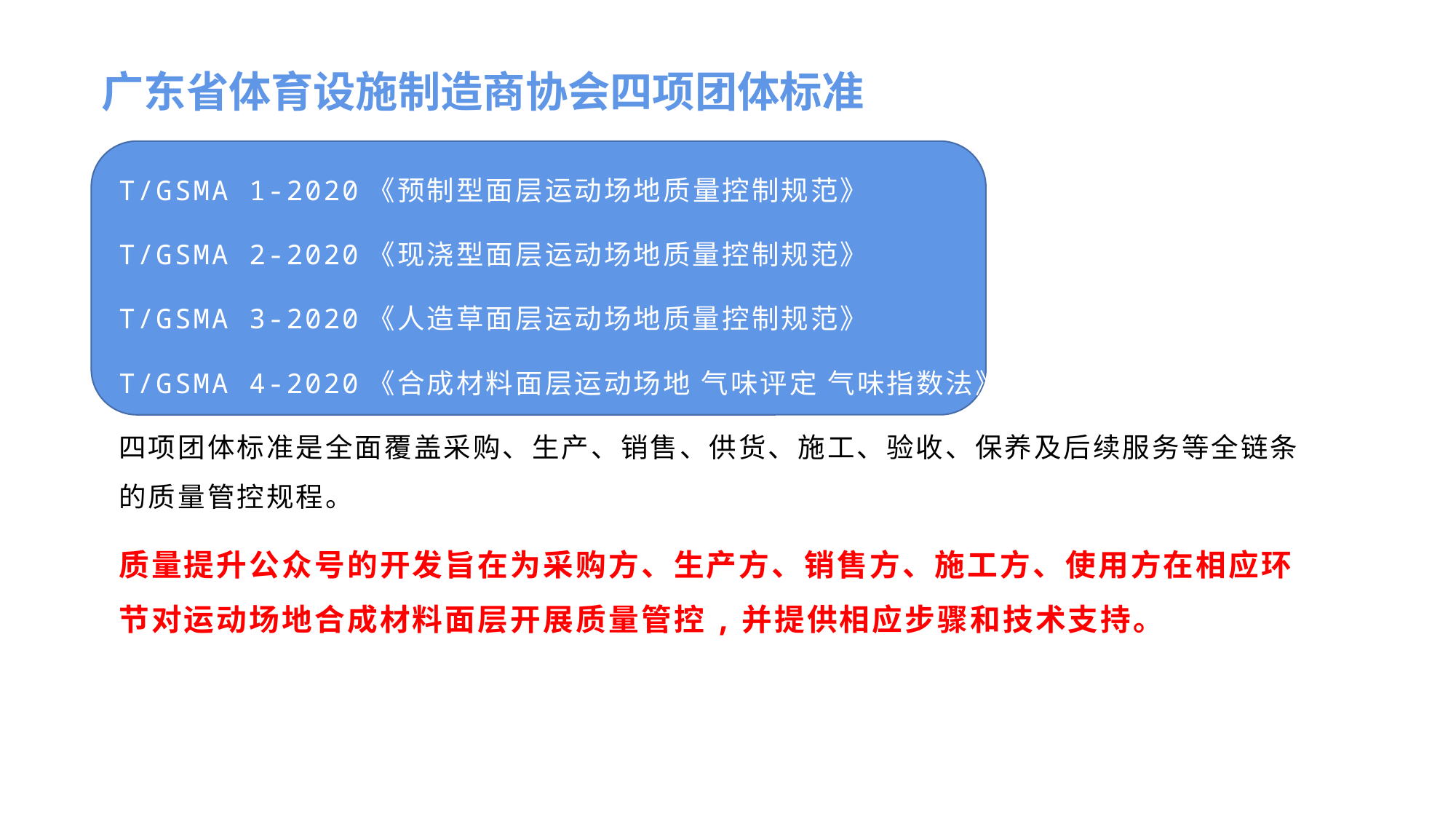

广东省体育设施制造商协会四项团体标准

T/GSMA 1-2020《预制型面层运动场地质量控制规范》
T/GSMA 2-2020《现浇型面层运动场地质量控制规范》
T/GSMA 3-2020《人造草面层运动场地质量控制规范》
T/GSMA 4-2020《合成材料面层运动场地 气味评定 气味指数法》
四项团体标准是全面覆盖采购、生产、销售、供货、施工、验收、保养及后续服务等全链条的质量管控规程。
质量提升公众号的开发旨在为采购方、生产方、销售方、施工方、使用方在相应环节对运动场地合成材料面层开展质量管控,并提供相应步骤和技术支持。